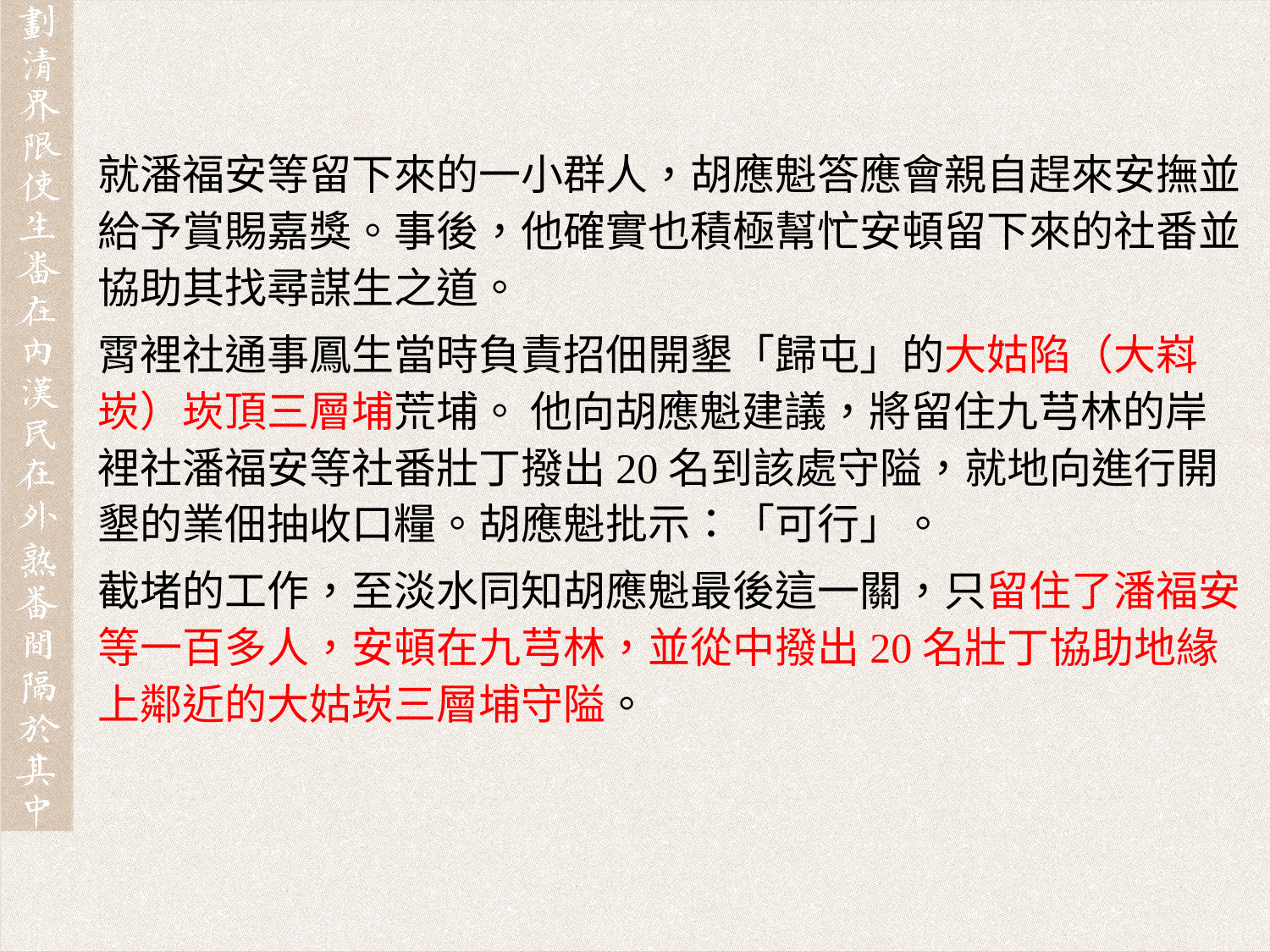

就潘福安等留下來的一小群人，胡應魁答應會親自趕來安撫並給予賞賜嘉獎。事後，他確實也積極幫忙安頓留下來的社番並協助其找尋謀生之道。
霄裡社通事鳳生當時負責招佃開墾「歸屯」的大姑陷（大嵙崁）崁頂三層埔荒埔。 他向胡應魁建議，將留住九芎林的岸裡社潘福安等社番壯丁撥出20名到該處守隘，就地向進行開墾的業佃抽收口糧。胡應魁批示：「可行」。
截堵的工作，至淡水同知胡應魁最後這一關，只留住了潘福安等一百多人，安頓在九芎林，並從中撥出20名壯丁協助地緣上鄰近的大姑崁三層埔守隘。